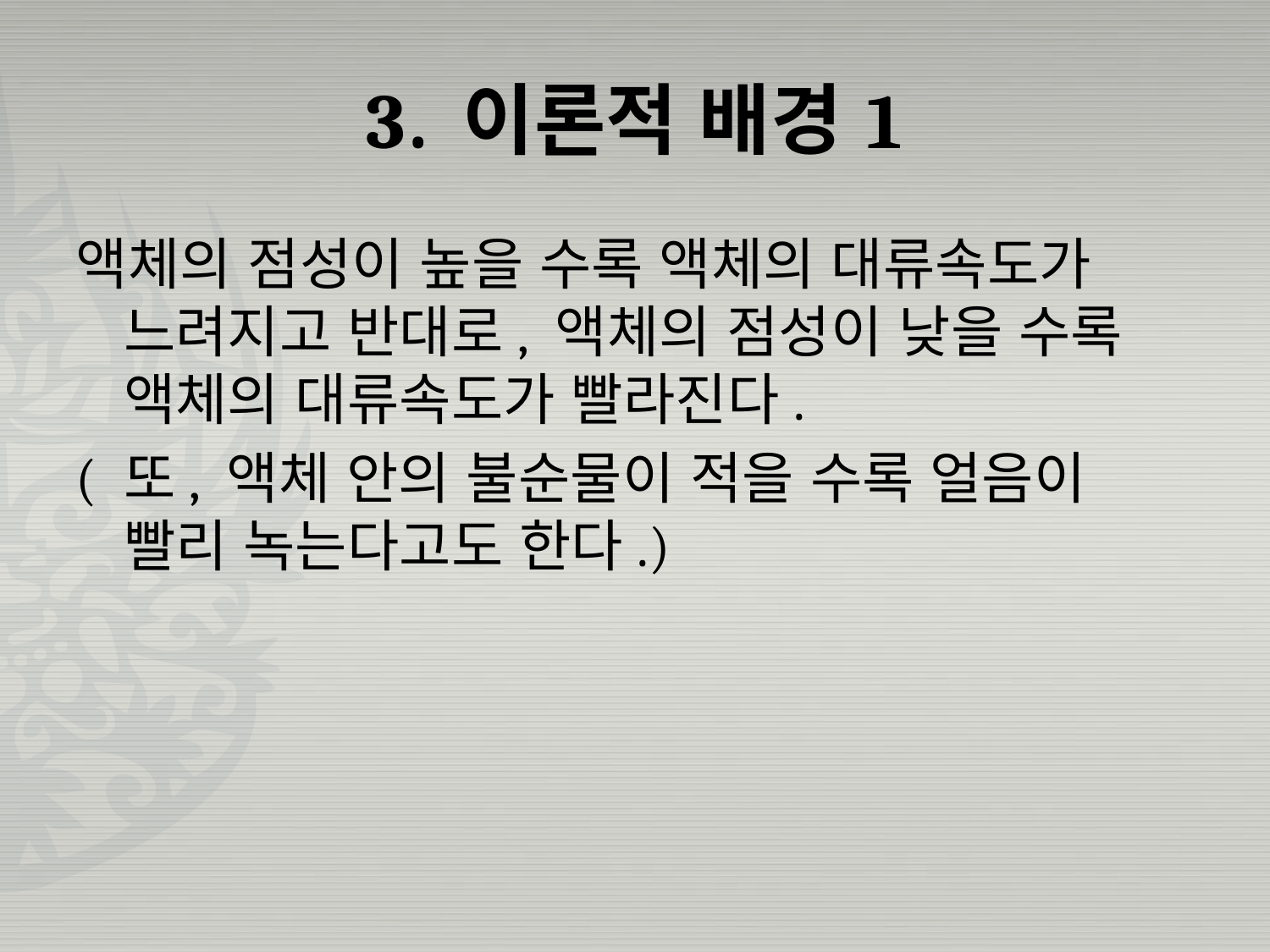

# 3. 이론적 배경1
액체의 점성이 높을 수록 액체의 대류속도가 느려지고 반대로, 액체의 점성이 낮을 수록 액체의 대류속도가 빨라진다.
( 또, 액체 안의 불순물이 적을 수록 얼음이 빨리 녹는다고도 한다.)